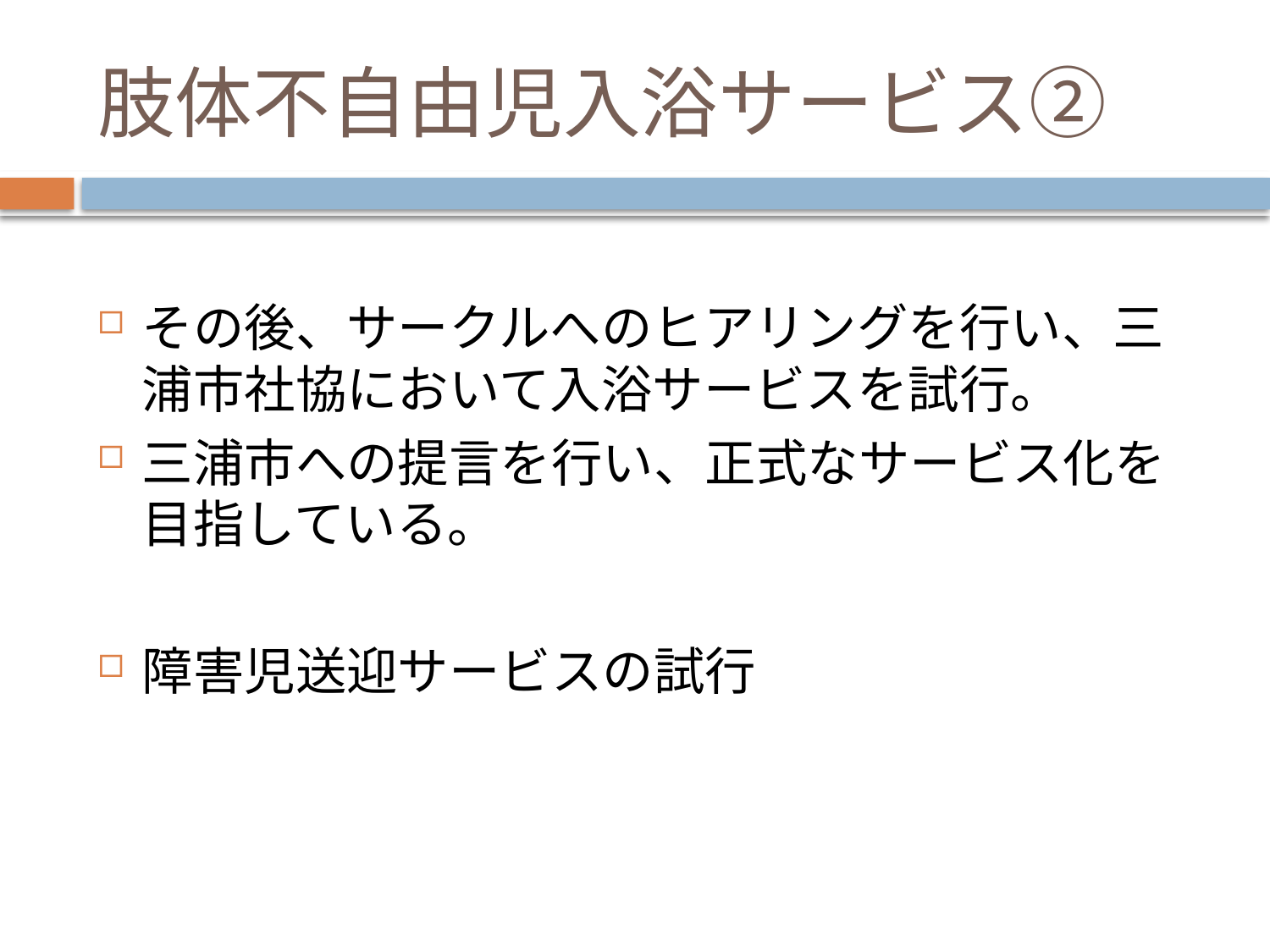

# 肢体不自由児入浴サービス②

その後、サークルへのヒアリングを行い、三浦市社協において入浴サービスを試行。
三浦市への提言を行い、正式なサービス化を目指している。

障害児送迎サービスの試行